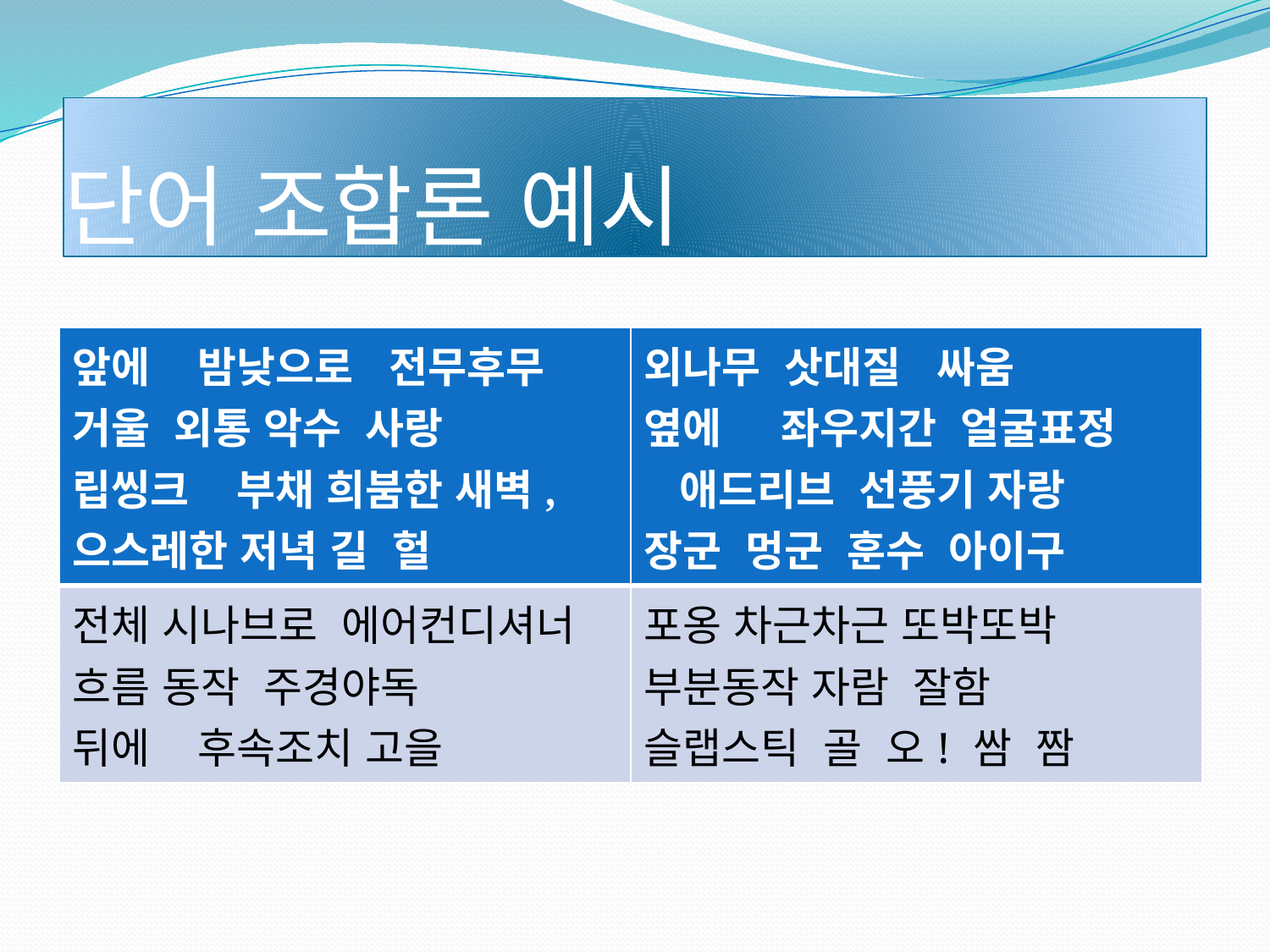

# 단어 조합론 예시
| 앞에    밤낮으로  전무후무 거울 외통 악수 사랑 립씽크 부채 희붐한 새벽, 으스레한 저녁 길 헐 | 외나무 삿대질 싸움 옆에     좌우지간 얼굴표정   애드리브 선풍기 자랑 장군 멍군 훈수  아이구 |
| --- | --- |
| 전체 시나브로 에어컨디셔너 흐름 동작 주경야독 뒤에    후속조치 고을 | 포옹 차근차근 또박또박 부분동작 자람 잘함 슬랩스틱 골  오! 쌈 짬 |